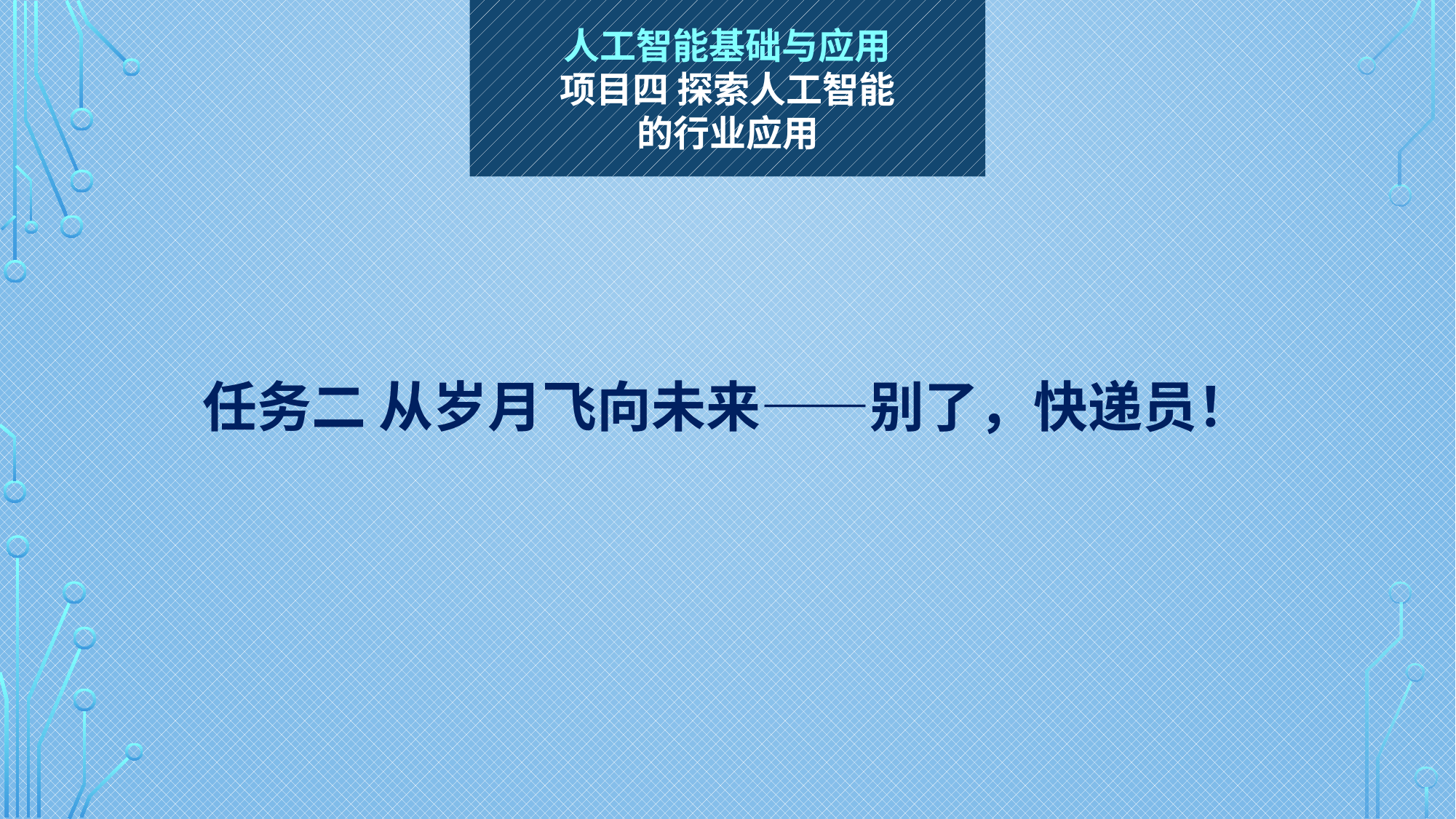

人工智能基础与应用
项目四 探索人工智能
的行业应用
# 任务二 从岁月飞向未来——别了，快递员！